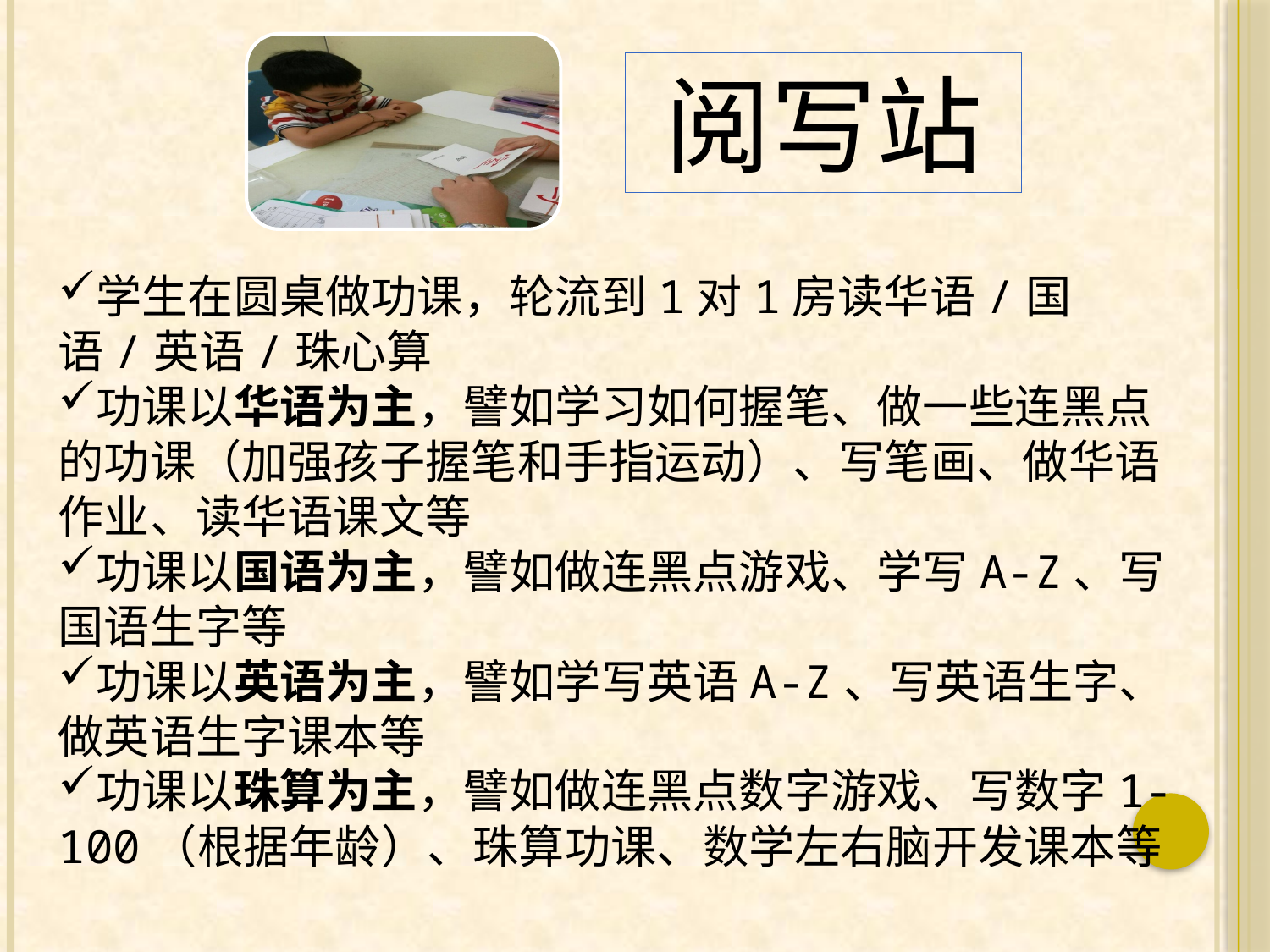

阅写站
学生在圆桌做功课，轮流到1对1房读华语/国语/英语/珠心算
功课以华语为主，譬如学习如何握笔、做一些连黑点的功课（加强孩子握笔和手指运动）、写笔画、做华语作业、读华语课文等
功课以国语为主，譬如做连黑点游戏、学写A-Z、写国语生字等
功课以英语为主，譬如学写英语A-Z、写英语生字、做英语生字课本等
功课以珠算为主，譬如做连黑点数字游戏、写数字1-100（根据年龄）、珠算功课、数学左右脑开发课本等